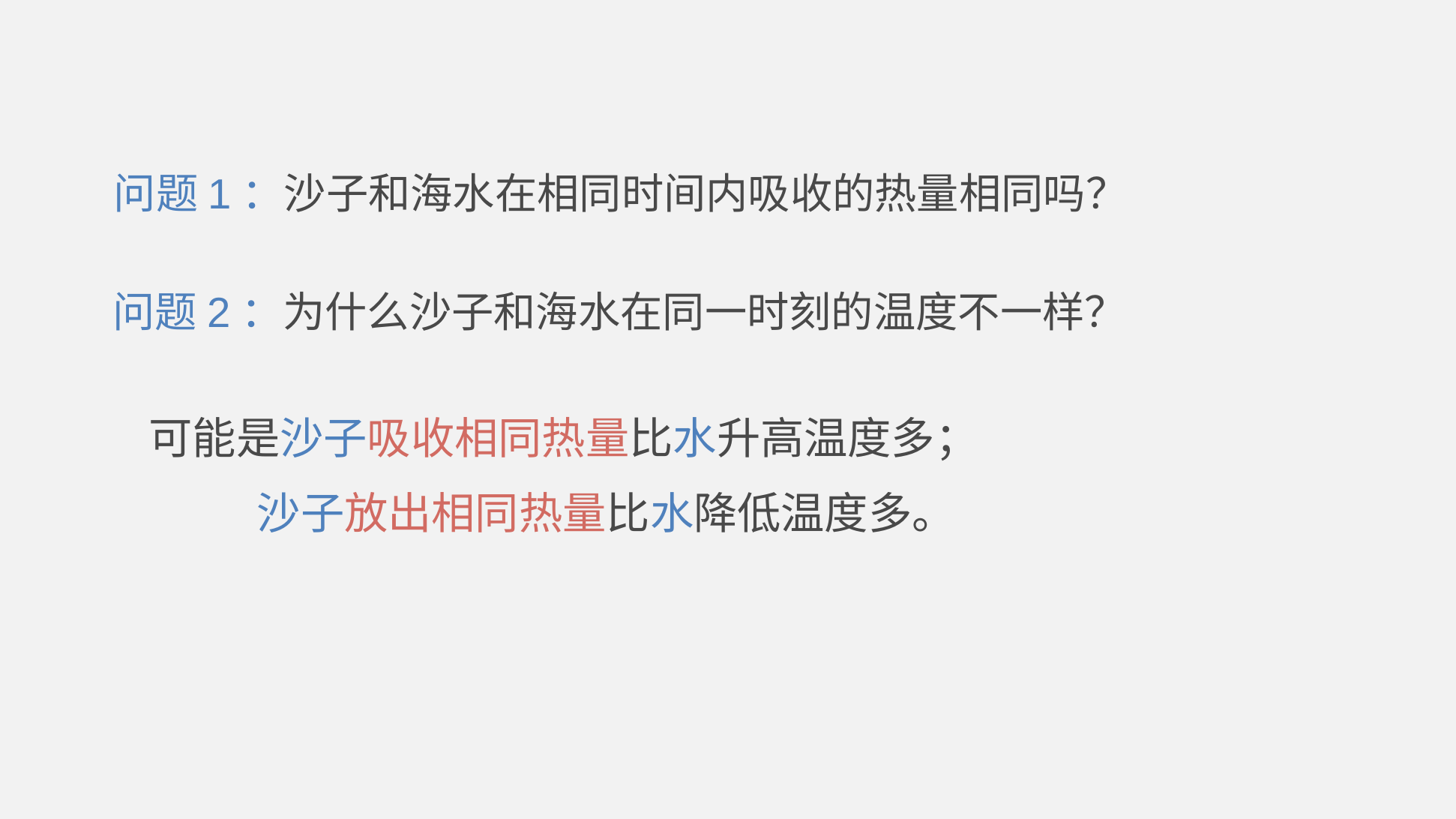

问题1：沙子和海水在相同时间内吸收的热量相同吗？
问题2：为什么沙子和海水在同一时刻的温度不一样？
可能是沙子吸收相同热量比水升高温度多；
          沙子放出相同热量比水降低温度多。